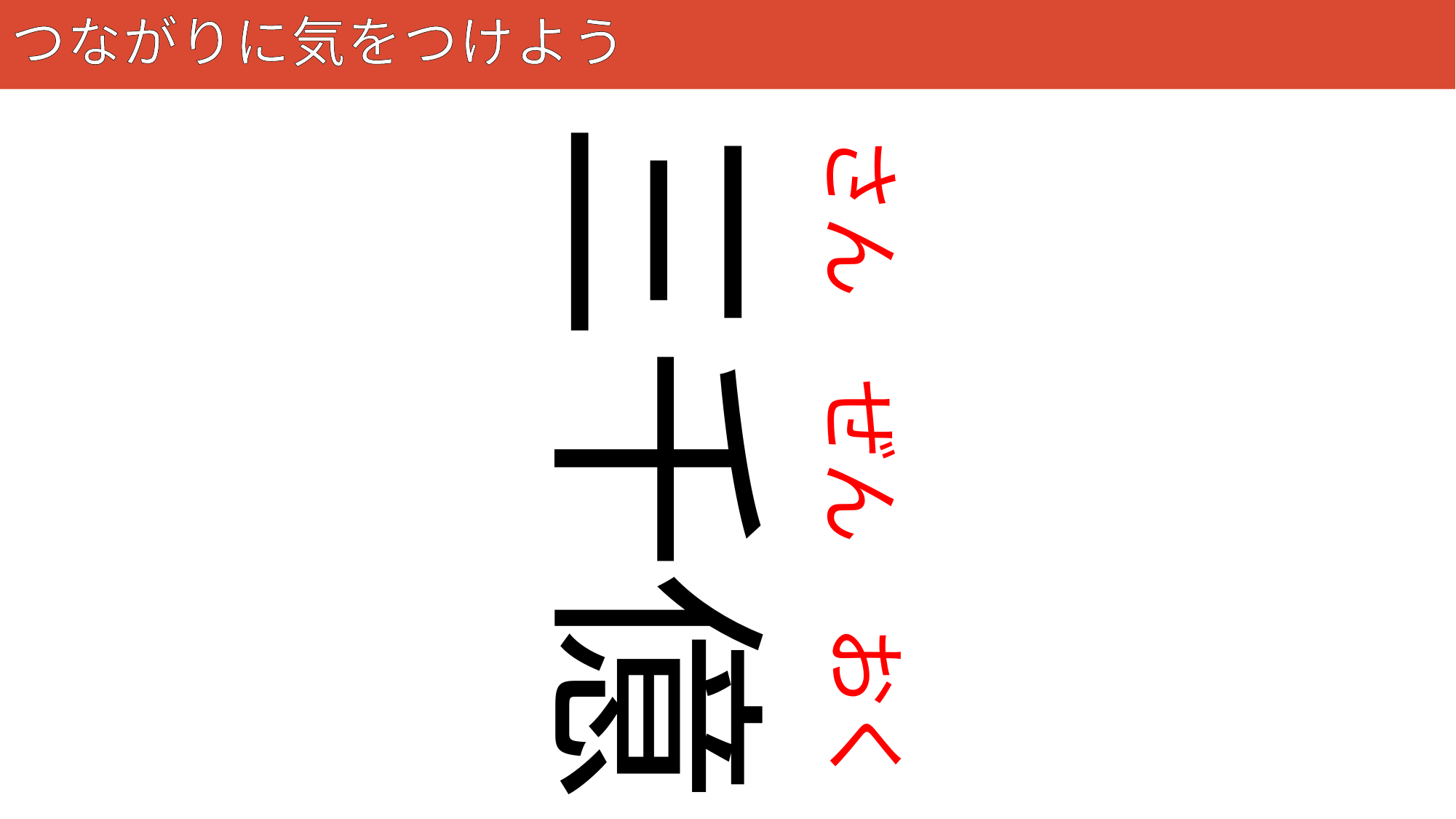

# つながりに気をつけよう
94
三千億
さん
ぜん
おく